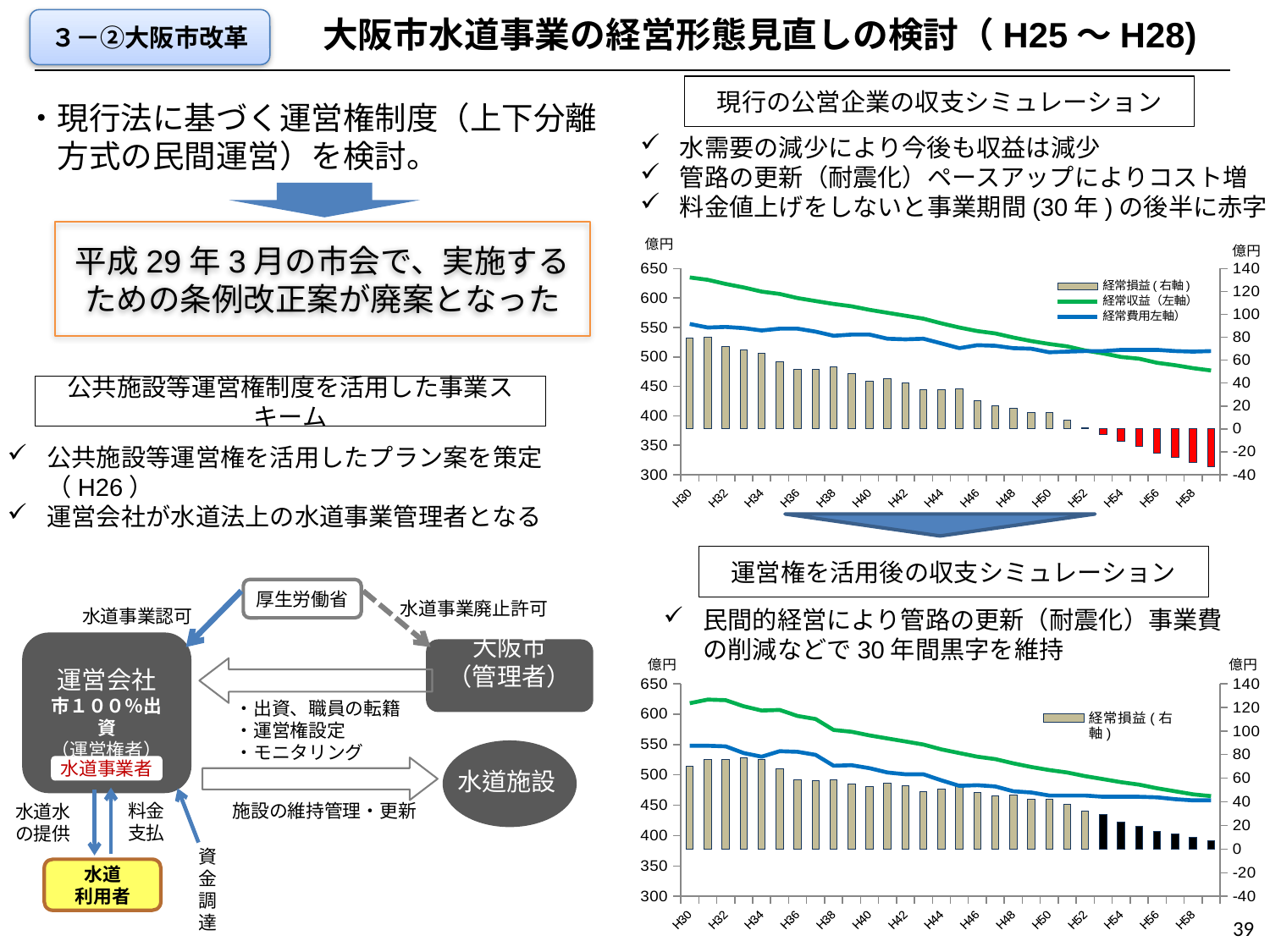

大阪市水道事業の経営形態見直しの検討（H25～H28)
３－②大阪市改革
現行の公営企業の収支シミュレーション
・現行法に基づく運営権制度（上下分離
　方式の民間運営）を検討。

水需要の減少により今後も収益は減少
管路の更新（耐震化）ペースアップによりコスト増
料金値上げをしないと事業期間(30年)の後半に赤字
平成29年3月の市会で、実施するための条例改正案が廃案となった

### Chart

| Category | 経常損益(右軸) | 経常収益（左軸） | 経常費用左軸） |
|---|---|---|---|
| H30 | 79.0 | 635.0 | 556.0 |
| H31 | 80.0 | 631.0 | 550.0 |
| H32 | 72.0 | 624.0 | 551.0 |
| H33 | 69.0 | 618.0 | 549.0 |
| H34 | 66.0 | 611.0 | 545.0 |
| H35 | 59.0 | 607.0 | 548.0 |
| H36 | 52.0 | 600.0 | 548.0 |
| H37 | 52.0 | 595.0 | 543.0 |
| H38 | 54.0 | 590.0 | 536.0 |
| H39 | 48.0 | 586.0 | 538.0 |
| H40 | 42.0 | 580.0 | 538.0 |
| H41 | 44.0 | 575.0 | 531.0 |
| H42 | 40.0 | 570.0 | 530.0 |
| H43 | 34.0 | 565.0 | 531.0 |
| H44 | 34.0 | 557.0 | 523.0 |
| H45 | 35.0 | 550.0 | 515.0 |
| H46 | 25.0 | 544.0 | 520.0 |
| H47 | 20.0 | 540.0 | 519.0 |
| H48 | 18.0 | 533.0 | 515.0 |
| H49 | 14.0 | 527.0 | 514.0 |
| H50 | 14.0 | 522.0 | 508.0 |
| H51 | 8.0 | 518.0 | 509.0 |
| H52 | 1.0 | 511.0 | 510.0 |
| H53 | -5.0 | 506.0 | 510.0 |
| H54 | -11.0 | 500.0 | 512.0 |
| H55 | -15.0 | 497.0 | 512.0 |
| H56 | -21.0 | 490.0 | 512.0 |
| H57 | -25.0 | 486.0 | 510.0 |
| H58 | -29.0 | 481.0 | 509.0 |
| H59 | -33.0 | 477.0 | 510.0 |
公共施設等運営権制度を活用した事業スキーム
公共施設等運営権を活用したプラン案を策定（H26）
運営会社が水道法上の水道事業管理者となる

運営権を活用後の収支シミュレーション
厚生労働省
水道事業廃止許可
水道事業認可
運営会社
市１００％出資
（運営権者）
大阪市
（管理者）

・出資、職員の転籍
・運営権設定
・モニタリング

水道事業者

水道施設
施設の維持管理・更新
料金支払
水道水
の提供
資金
調達
水道
利用者
民間的経営により管路の更新（耐震化）事業費の削減などで30年間黒字を維持

### Chart

| Category | 経常損益(右軸) | 経常収益（左軸） | 経常費用左軸） |
|---|---|---|---|
| H30 | 70.0 | 618.0 | 548.0 |
| H31 | 76.0 | 624.0 | 548.0 |
| H32 | 76.0 | 623.0 | 547.0 |
| H33 | 77.0 | 613.0 | 536.0 |
| H34 | 76.0 | 606.0 | 530.0 |
| H35 | 68.0 | 607.0 | 539.0 |
| H36 | 59.0 | 597.0 | 538.0 |
| H37 | 58.0 | 592.0 | 533.0 |
| H38 | 59.0 | 574.0 | 515.0 |
| H39 | 55.0 | 571.0 | 516.0 |
| H40 | 53.0 | 565.0 | 511.0 |
| H41 | 56.0 | 560.0 | 504.0 |
| H42 | 54.0 | 555.0 | 501.0 |
| H43 | 49.0 | 550.0 | 501.0 |
| H44 | 51.0 | 542.0 | 491.0 |
| H45 | 55.0 | 536.0 | 482.0 |
| H46 | 48.0 | 530.0 | 483.0 |
| H47 | 45.0 | 526.0 | 481.0 |
| H48 | 46.0 | 519.0 | 473.0 |
| H49 | 42.0 | 513.0 | 471.0 |
| H50 | 42.0 | 508.0 | 466.0 |
| H51 | 38.0 | 504.0 | 466.0 |
| H52 | 32.0 | 498.0 | 466.0 |
| H53 | 29.0 | 493.0 | 464.0 |
| H54 | 23.0 | 488.0 | 464.0 |
| H55 | 19.0 | 484.0 | 464.0 |
| H56 | 15.0 | 478.0 | 463.0 |
| H57 | 13.0 | 473.0 | 460.0 |
| H58 | 10.0 | 468.0 | 458.0 |
| H59 | 7.0 | 465.0 | 458.0 |
39